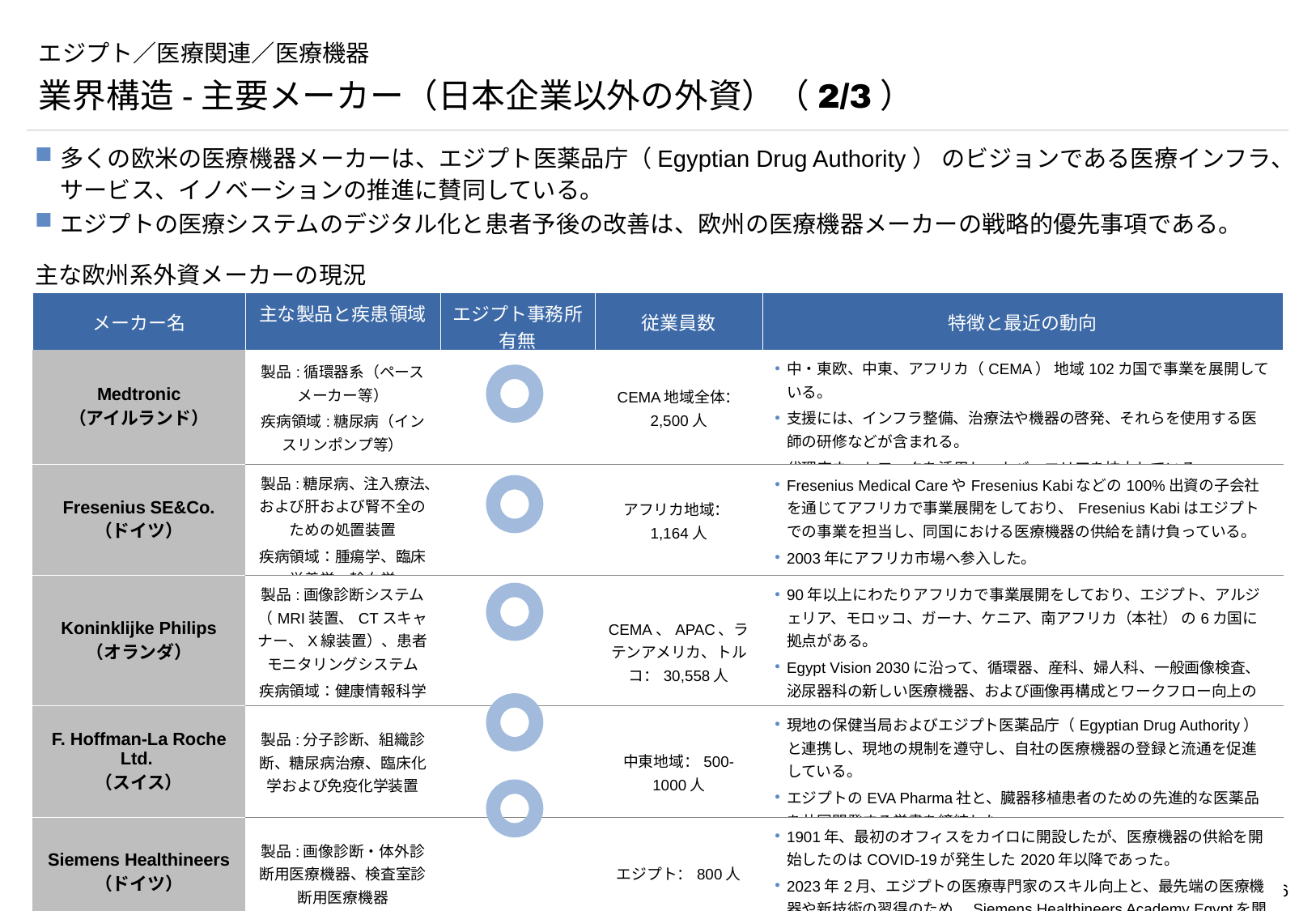

# エジプト／医療関連／医療機器
業界構造-主要メーカー（日本企業以外の外資）（2/3）
多くの欧米の医療機器メーカーは、エジプト医薬品庁（Egyptian Drug Authority） のビジョンである医療インフラ、サービス、イノベーションの推進に賛同している。
エジプトの医療システムのデジタル化と患者予後の改善は、欧州の医療機器メーカーの戦略的優先事項である。
主な欧州系外資メーカーの現況
| メーカー名 | 主な製品と疾患領域 | エジプト事務所 有無 | 従業員数 | 特徴と最近の動向 |
| --- | --- | --- | --- | --- |
| Medtronic （アイルランド） | 製品:循環器系（ペースメーカー等） 疾病領域:糖尿病（インスリンポンプ等） |  | CEMA地域全体：2,500人 | 中・東欧、中東、アフリカ（CEMA） 地域102カ国で事業を展開している。 支援には、インフラ整備、治療法や機器の啓発、それらを使用する医師の研修などが含まれる。 代理店ネットワークを活用し、カバーエリアを拡大している。 |
| Fresenius SE&Co. （ドイツ） | 製品:糖尿病、注入療法、および肝および腎不全のための処置装置 疾病領域：腫瘍学、臨床栄養学、輸血学 |  | アフリカ地域：1,164人 | Fresenius Medical CareやFresenius Kabiなどの100%出資の子会社を通じてアフリカで事業展開をしており、Fresenius Kabiはエジプトでの事業を担当し、同国における医療機器の供給を請け負っている。 2003年にアフリカ市場へ参入した。 |
| Koninklijke Philips （オランダ） | 製品:画像診断システム（MRI装置、CTスキャナー、X線装置）、患者モニタリングシステム 疾病領域：健康情報科学 |  | CEMA、APAC、ラテンアメリカ、トルコ：30,558人 | 90年以上にわたりアフリカで事業展開をしており、エジプト、アルジェリア、モロッコ、ガーナ、ケニア、南アフリカ（本社） の6カ国に拠点がある。 Egypt Vision 2030に沿って、循環器、産科、婦人科、一般画像検査、泌尿器科の新しい医療機器、および画像再構成とワークフロー向上のためのAI搭載機器を販売している。 |
| F. Hoffman-La Roche Ltd.  （スイス） | 製品:分子診断、組織診断、糖尿病治療、臨床化学および免疫化学装置 |  | 中東地域：500-1000人 | 現地の保健当局およびエジプト医薬品庁（Egyptian Drug Authority）と連携し、現地の規制を遵守し、自社の医療機器の登録と流通を促進している。 エジプトのEVA Pharma社と、臓器移植患者のための先進的な医薬品を共同開発する覚書を締結した。 |
| Siemens Healthineers （ドイツ） | 製品:画像診断・体外診断用医療機器、検査室診断用医療機器 |  | エジプト：800人 | 1901年、最初のオフィスをカイロに開設したが、医療機器の供給を開始したのはCOVID-19が発生した2020年以降であった。 2023年2月、エジプトの医療専門家のスキル向上と、最先端の医療機器や新技術の習得のため、Siemens Healthineers Academy Egyptを開設した。 |

（出所） Webサイト、アニュアルレポート、Data Bridge、Statista